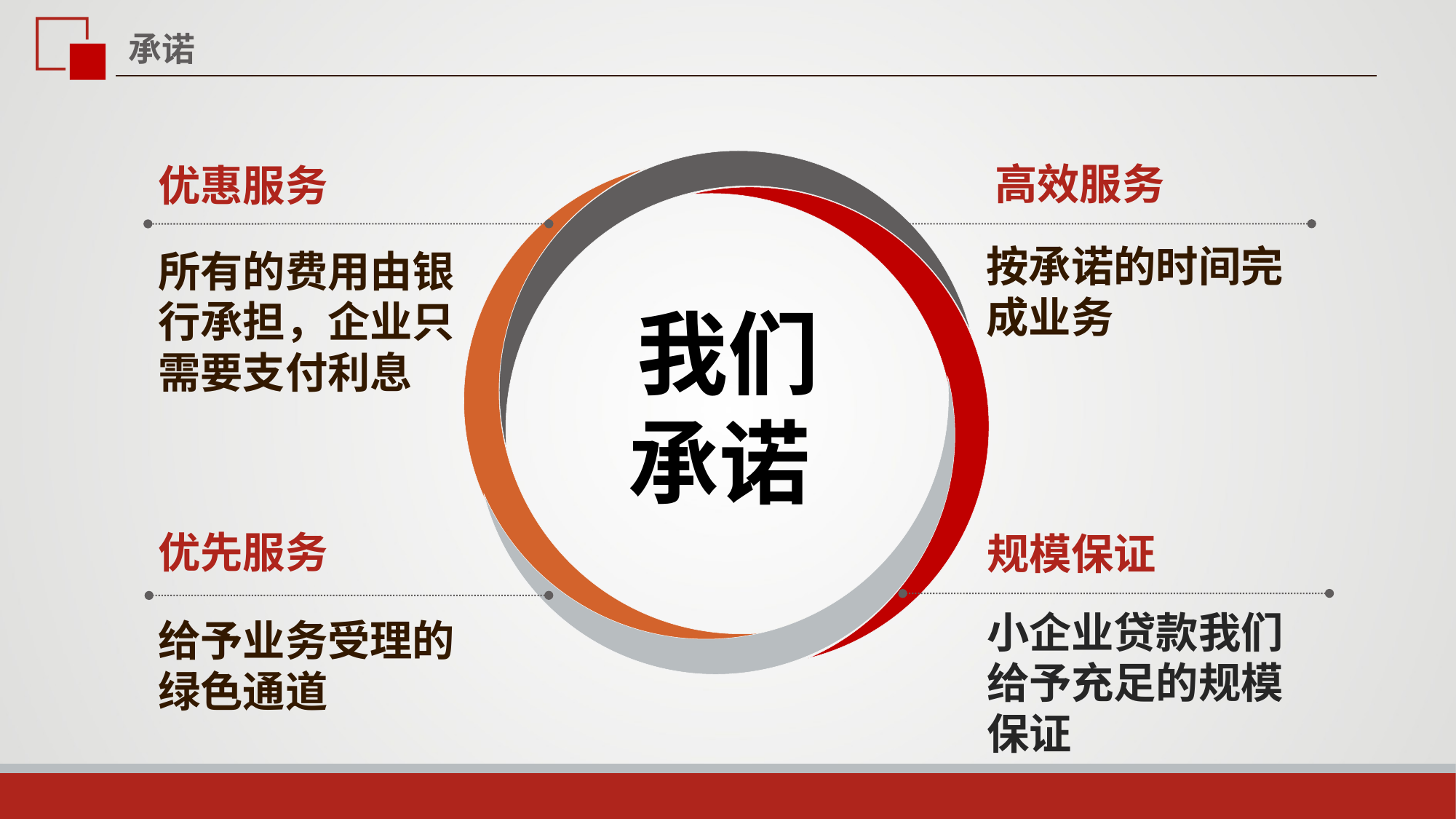

承诺

高效服务

按承诺的时间完成业务
优惠服务

所有的费用由银行承担，企业只需要支付利息

我们承诺

优先服务

给予业务受理的绿色通道
规模保证

小企业贷款我们给予充足的规模保证